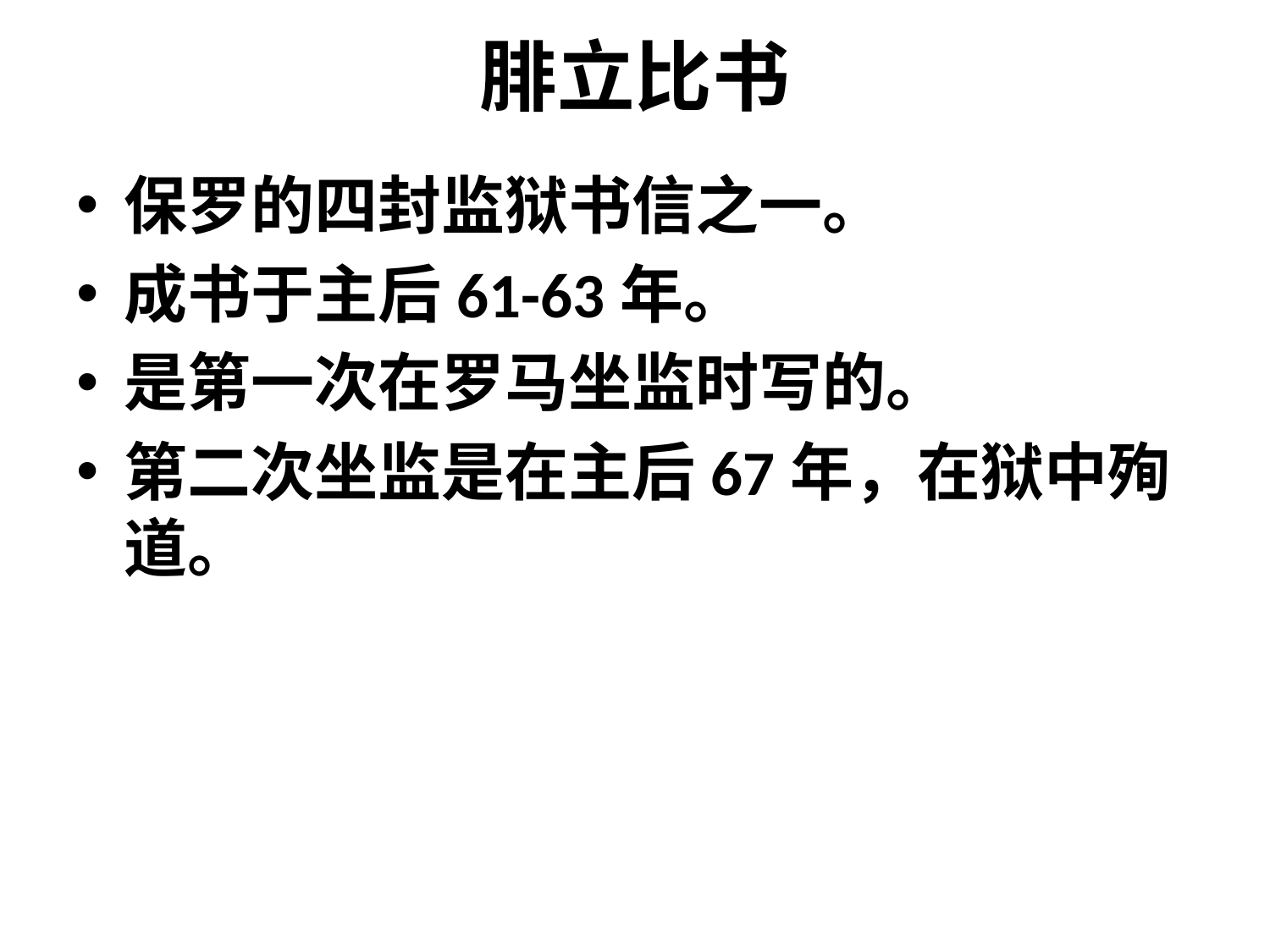

# 腓立比书
保罗的四封监狱书信之一。
成书于主后61-63年。
是第一次在罗马坐监时写的。
第二次坐监是在主后67年，在狱中殉道。